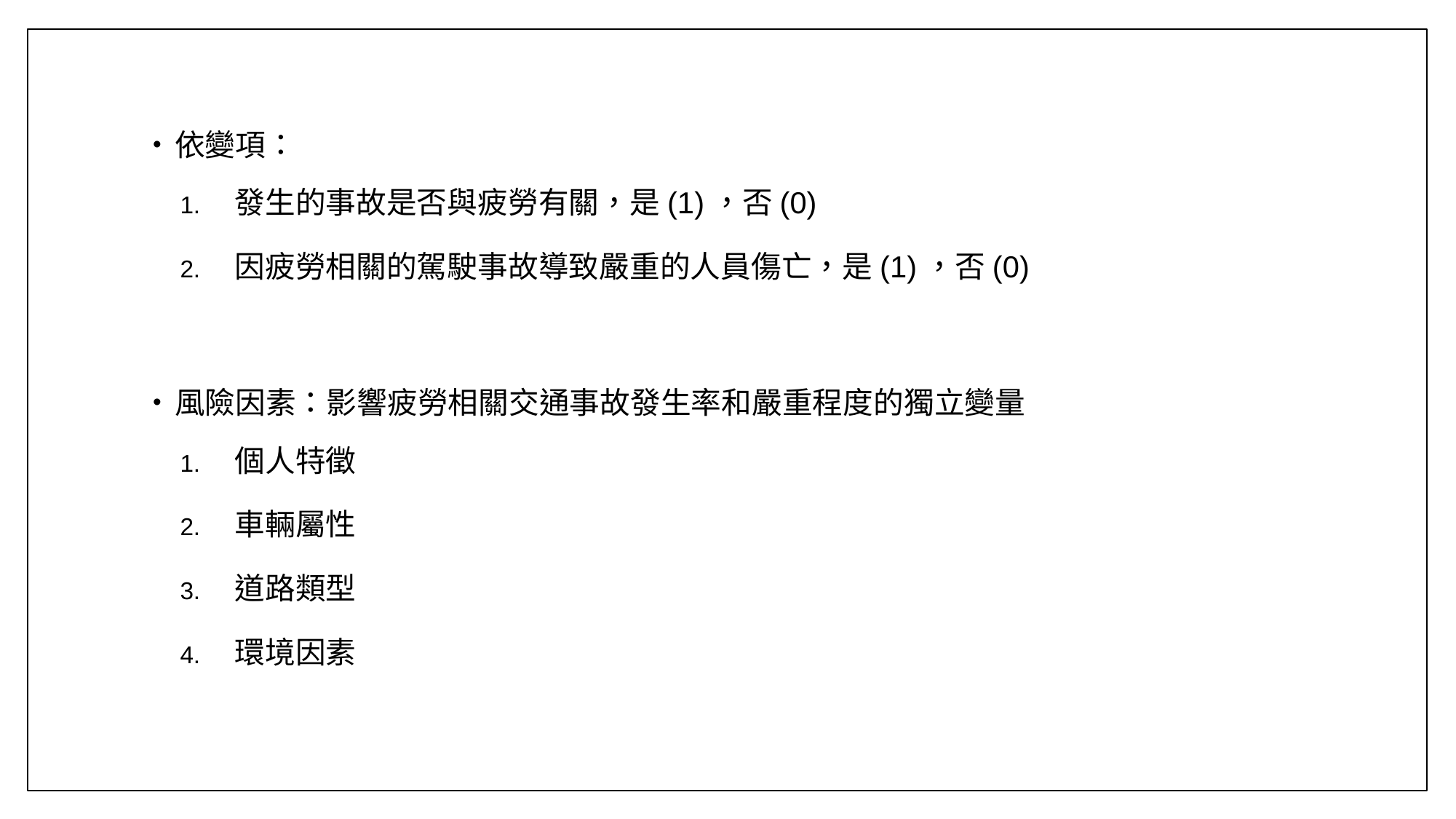

依變項：
發生的事故是否與疲勞有關，是(1)，否(0)
因疲勞相關的駕駛事故導致嚴重的人員傷亡，是(1)，否(0)

風險因素：影響疲勞相關交通事故發生率和嚴重程度的獨立變量
個人特徵
車輛屬性
道路類型
環境因素